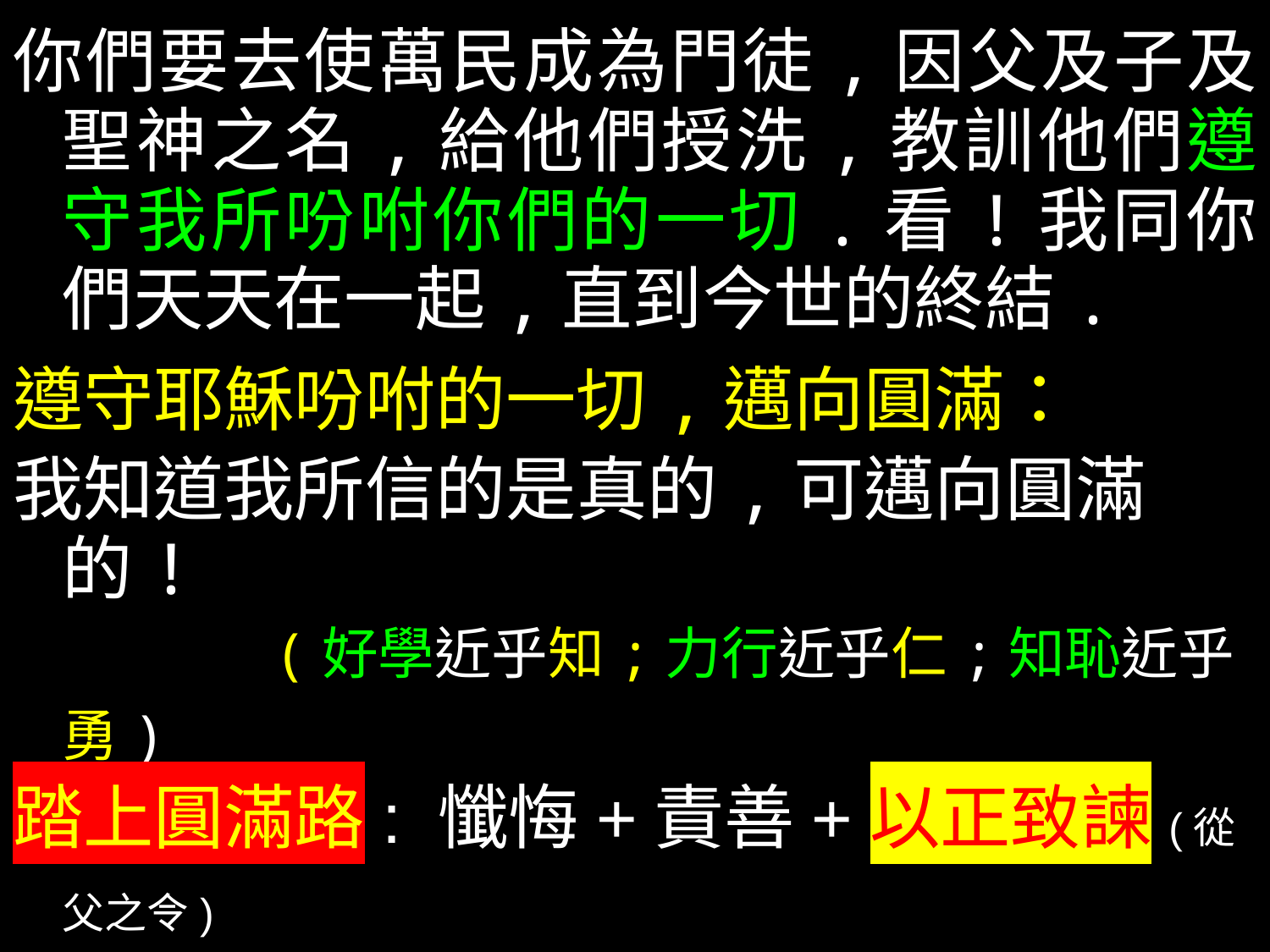

你們要去使萬民成為門徒,因父及子及聖神之名,給他們授洗,教訓他們遵守我所吩咐你們的一切.看!我同你們天天在一起,直到今世的終結.
遵守耶穌吩咐的一切,邁向圓滿：
我知道我所信的是真的,可邁向圓滿的!
     (好學近乎知;力行近乎仁;知恥近乎勇)
踏上圓滿路: 懺悔+責善+以正致諫(從父之令)
大眾傳播節:為散而聚,為聖化社會/家庭而去教會;己欲立而立人;先知覺後知.